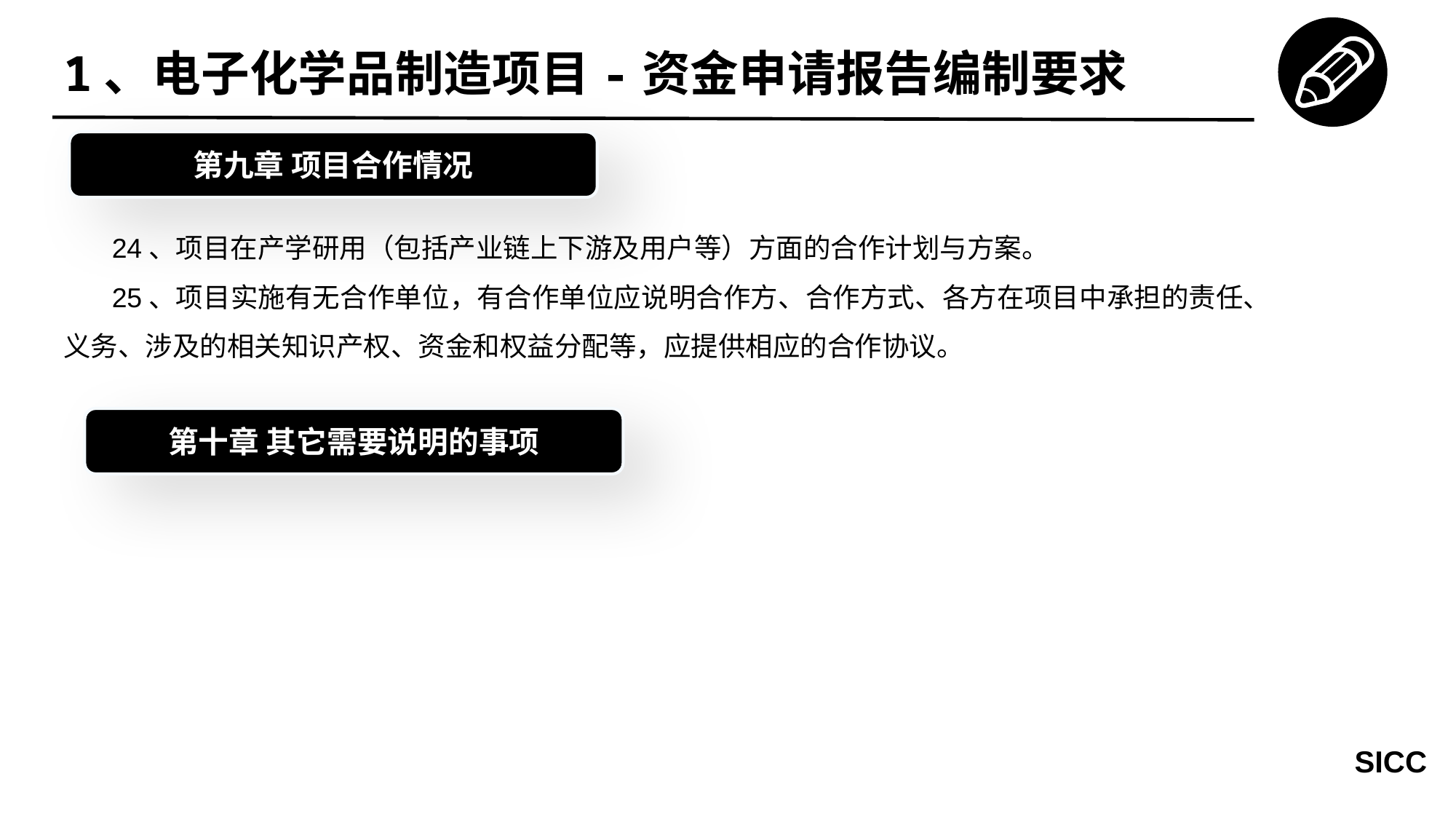

1、电子化学品制造项目-资金申请报告编制要求
第九章 项目合作情况
24、项目在产学研用（包括产业链上下游及用户等）方面的合作计划与方案。
25、项目实施有无合作单位，有合作单位应说明合作方、合作方式、各方在项目中承担的责任、义务、涉及的相关知识产权、资金和权益分配等，应提供相应的合作协议。
第十章 其它需要说明的事项